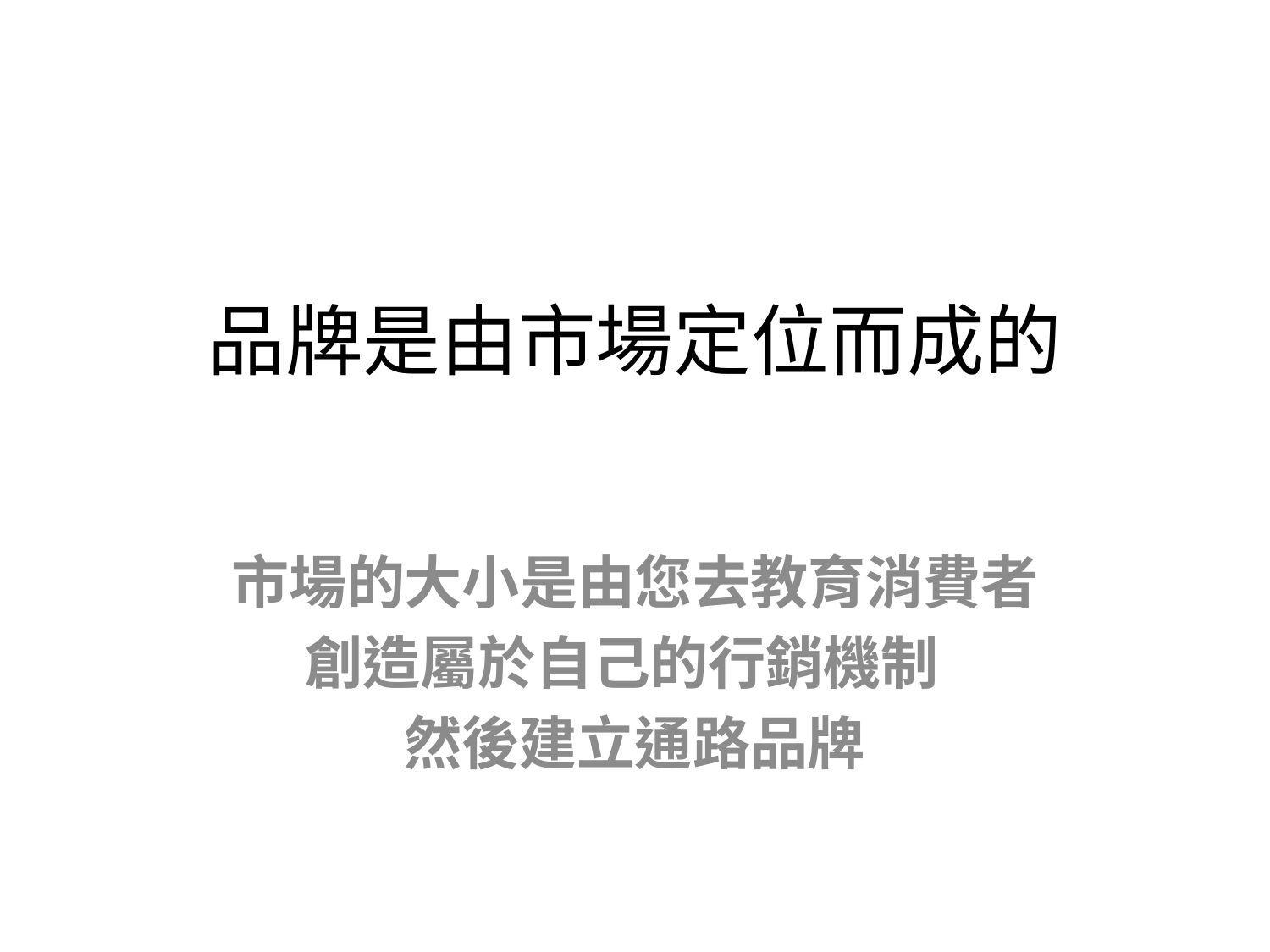

# 品牌是由市場定位而成的
市場的大小是由您去教育消費者
創造屬於自己的行銷機制
然後建立通路品牌